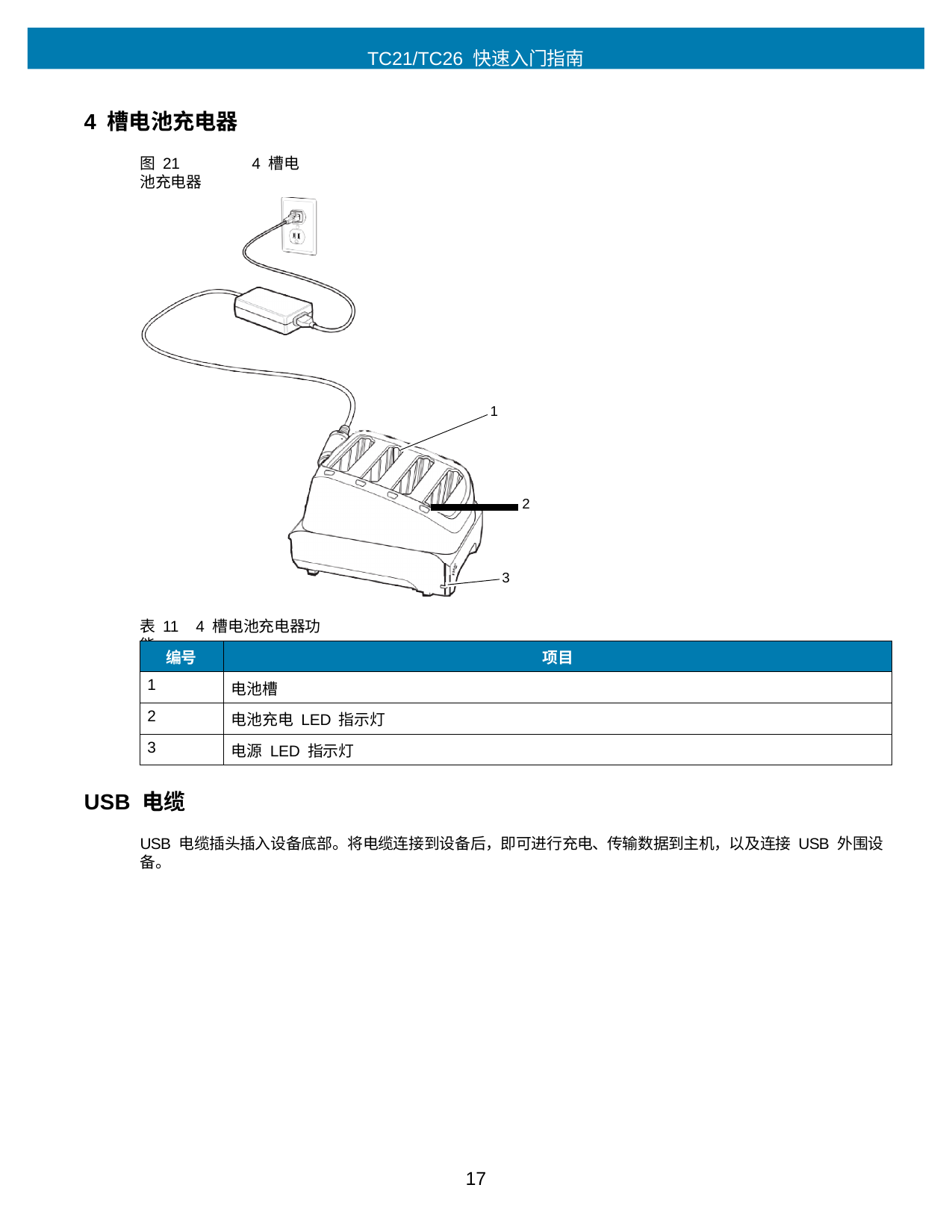

TC21/TC26 快速入门指南
4 槽电池充电器

图 21	4 槽电池充电器

1

2

3

表 11	4 槽电池充电器功能
| 编号 | 项目 |
| --- | --- |
| 1 | 电池槽 |
| 2 | 电池充电 LED 指示灯 |
| 3 | 电源 LED 指示灯 |
USB 电缆

USB 电缆插头插入设备底部。将电缆连接到设备后，即可进行充电、传输数据到主机，以及连接 USB 外围设备。
17